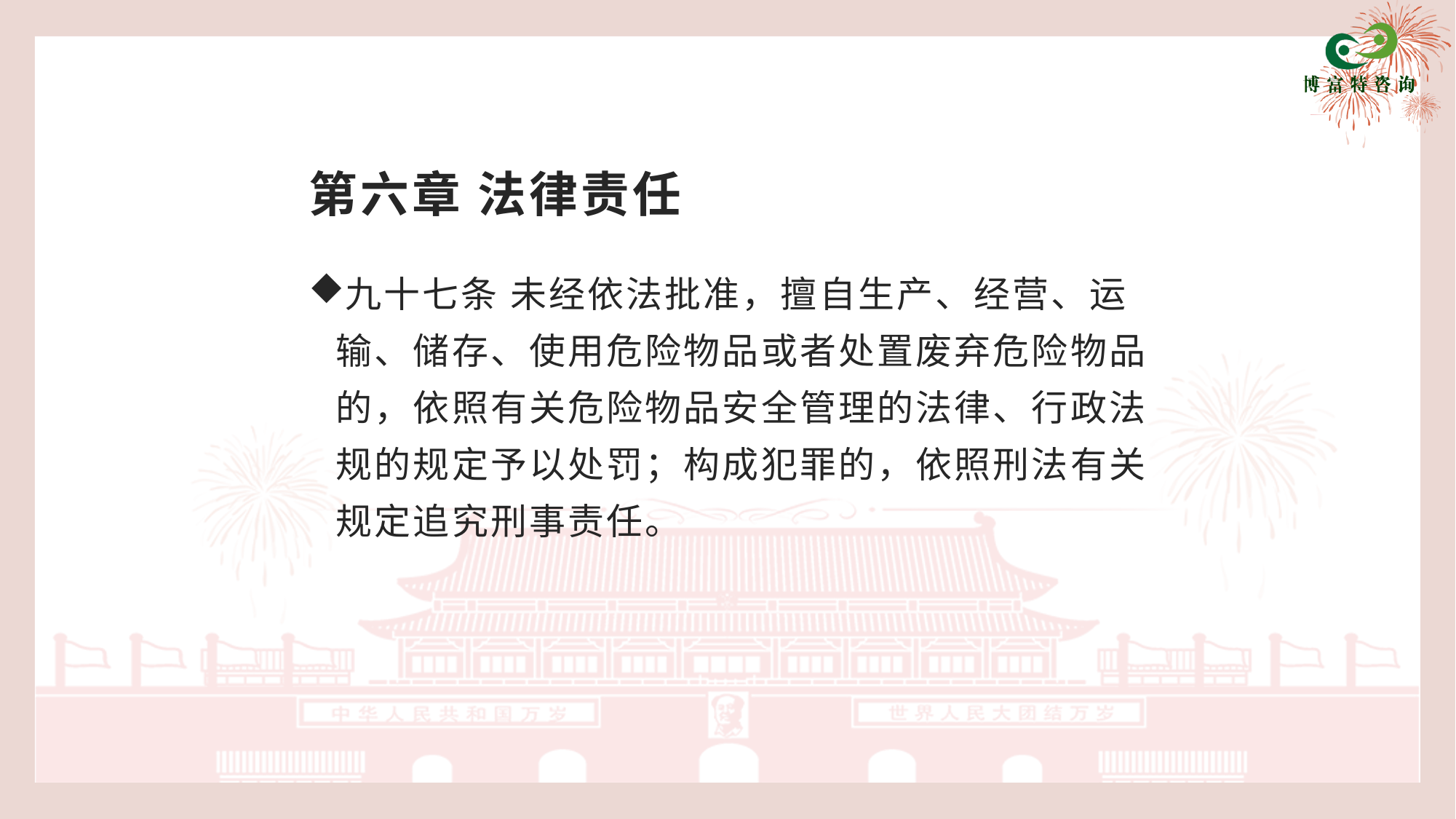

# 第六章 法律责任
九十七条 未经依法批准，擅自生产、经营、运输、储存、使用危险物品或者处置废弃危险物品的，依照有关危险物品安全管理的法律、行政法规的规定予以处罚；构成犯罪的，依照刑法有关规定追究刑事责任。